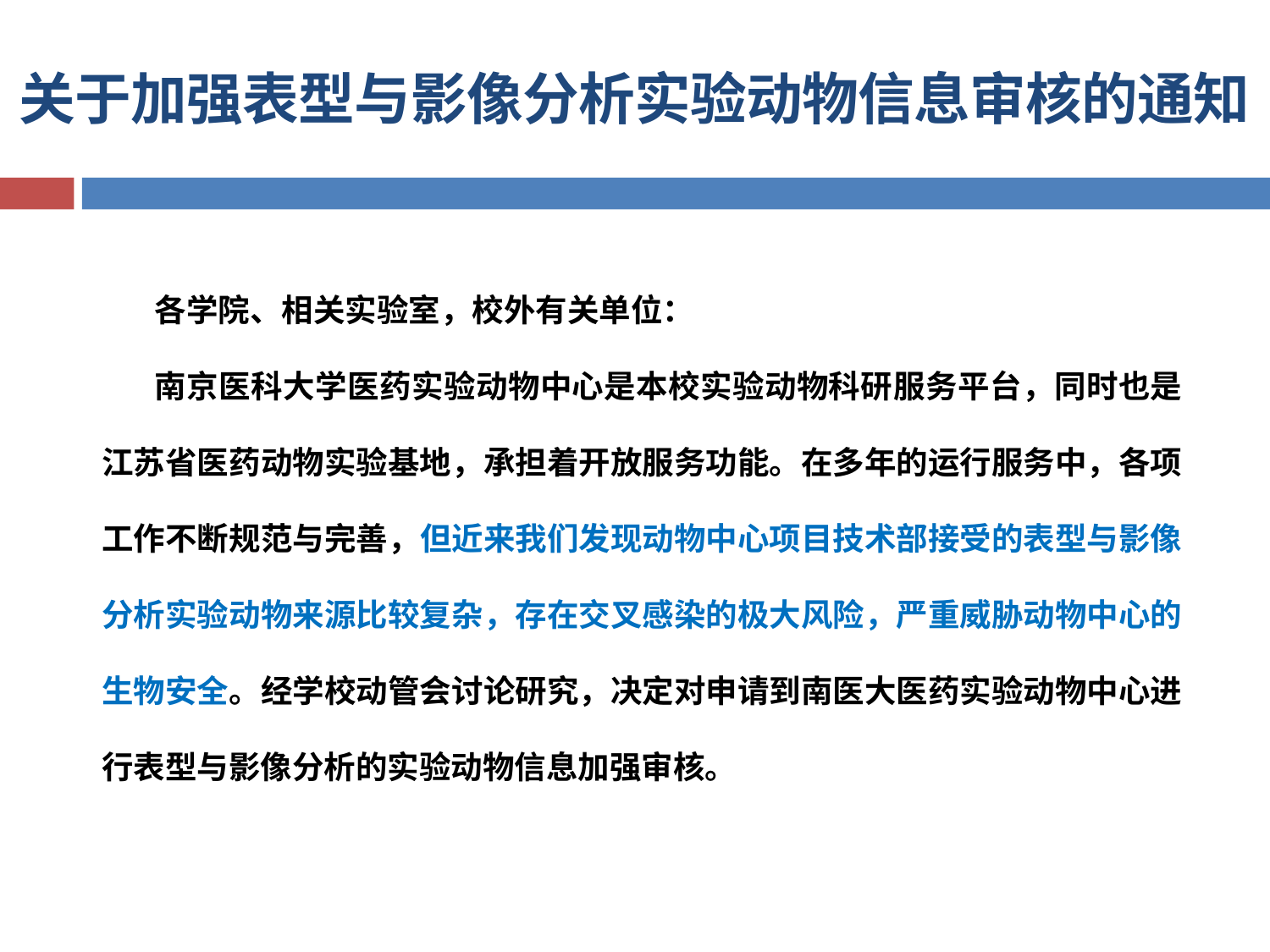

关于加强表型与影像分析实验动物信息审核的通知
各学院、相关实验室，校外有关单位：
南京医科大学医药实验动物中心是本校实验动物科研服务平台，同时也是江苏省医药动物实验基地，承担着开放服务功能。在多年的运行服务中，各项工作不断规范与完善，但近来我们发现动物中心项目技术部接受的表型与影像分析实验动物来源比较复杂，存在交叉感染的极大风险，严重威胁动物中心的生物安全。经学校动管会讨论研究，决定对申请到南医大医药实验动物中心进行表型与影像分析的实验动物信息加强审核。